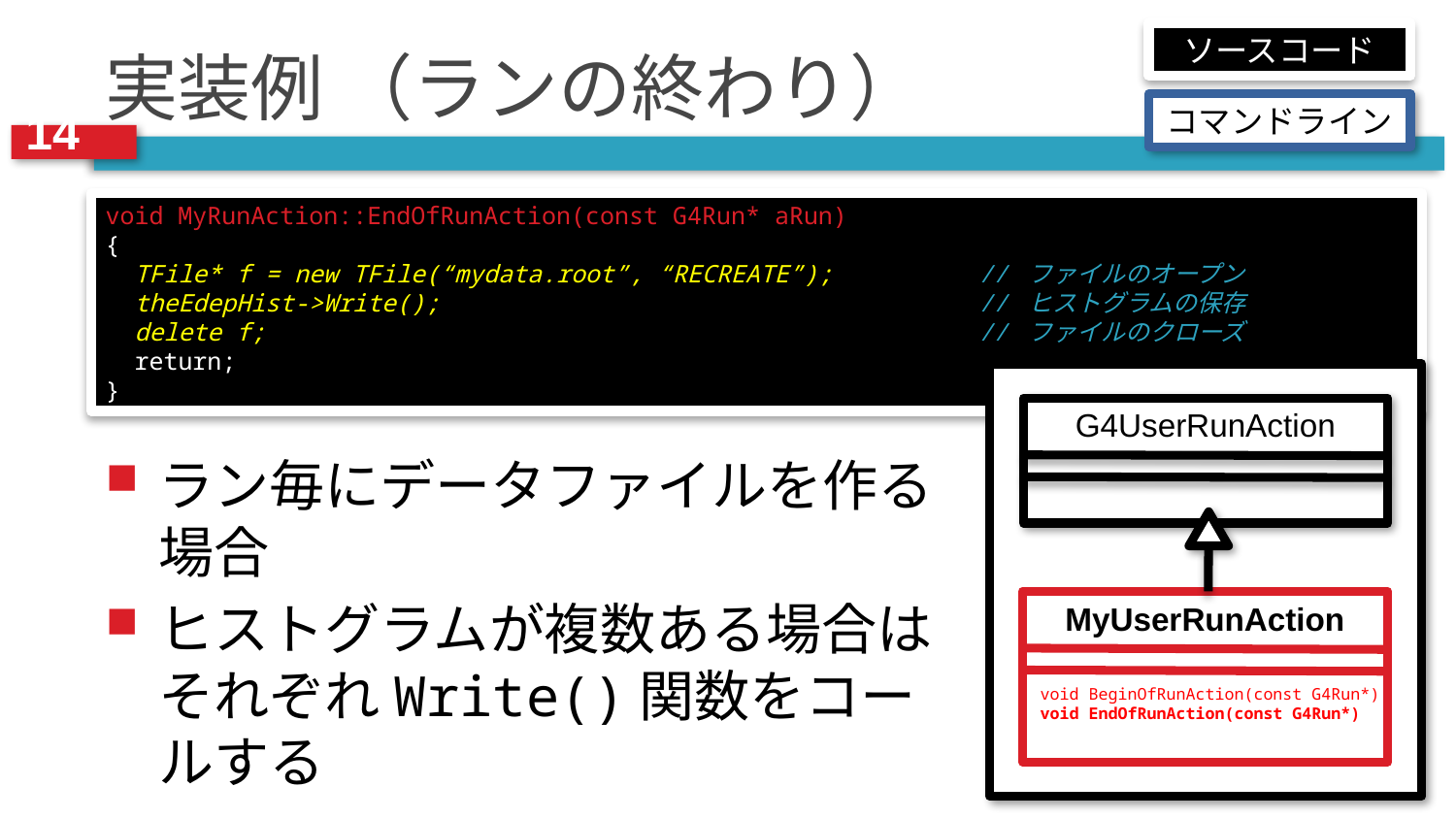

Geant4 Tutorial @ Japan 2007 - Histograming and Analysis using ROOT
# 実装例 （ランの終わり）
ソースコード
コマンドライン
void MyRunAction::EndOfRunAction(const G4Run* aRun)
{
  TFile* f = new TFile(“mydata.root”, “RECREATE”);	// ファイルのオープン
  theEdepHist->Write();				// ヒストグラムの保存
  delete f;					// ファイルのクローズ
  return;
}

G4UserRunAction

MyUserRunAction
void BeginOfRunAction(const G4Run*)
void EndOfRunAction(const G4Run*)
ラン毎にデータファイルを作る場合
ヒストグラムが複数ある場合はそれぞれWrite()関数をコールする
平成19年10月18日(木)